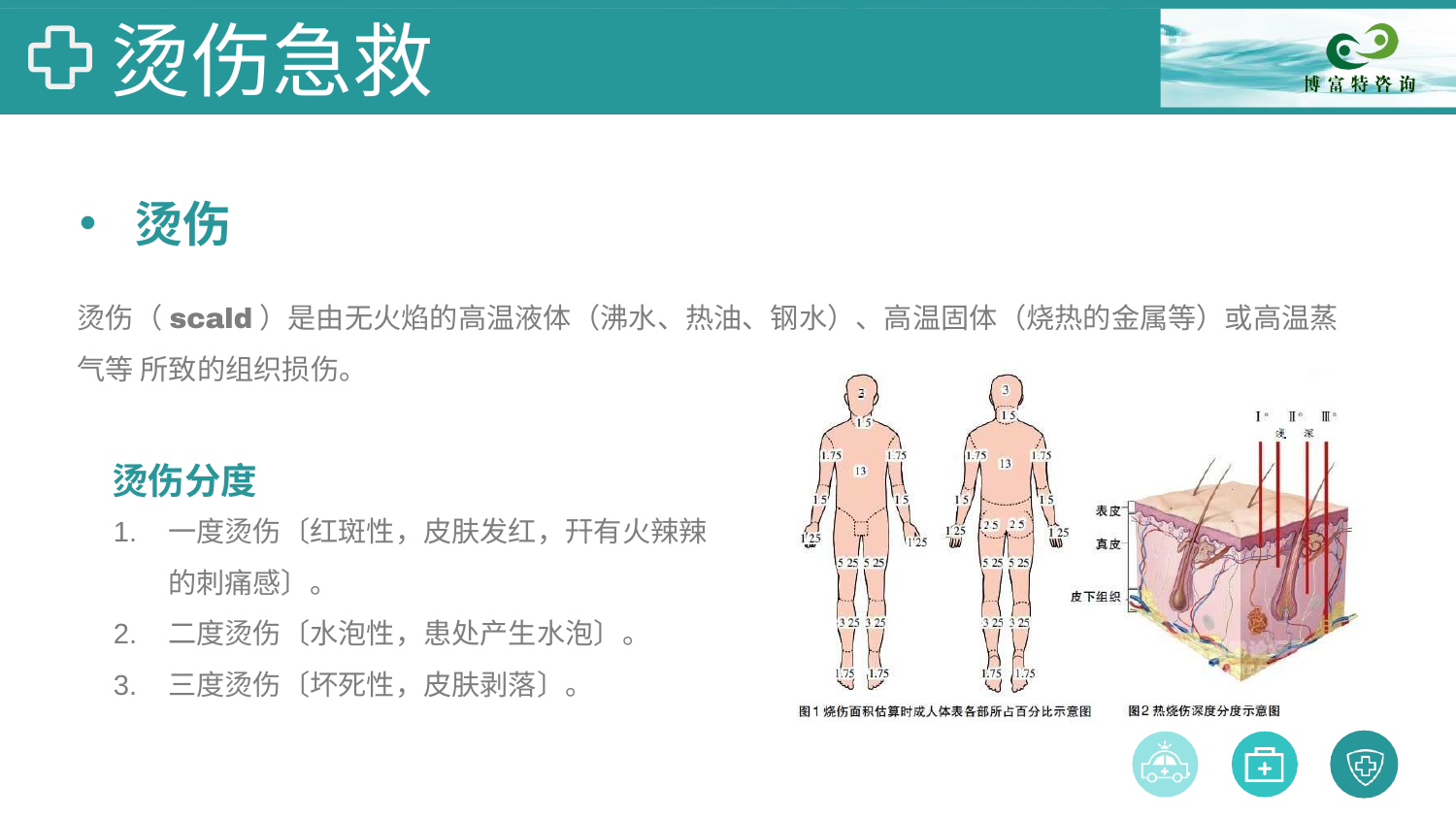

# 烫伤急救

烫伤
烫伤（scald）是由无火焰的高温液体（沸水、热油、钢水）、高温固体（烧热的金属等）或高温蒸气等 所致的组织损伤。

烫伤分度
一度烫伤〔红斑性，皮肤发红，幵有火辣辣
的刺痛感〕。
二度烫伤〔水泡性，患处产生水泡〕。
三度烫伤〔坏死性，皮肤剥落〕。